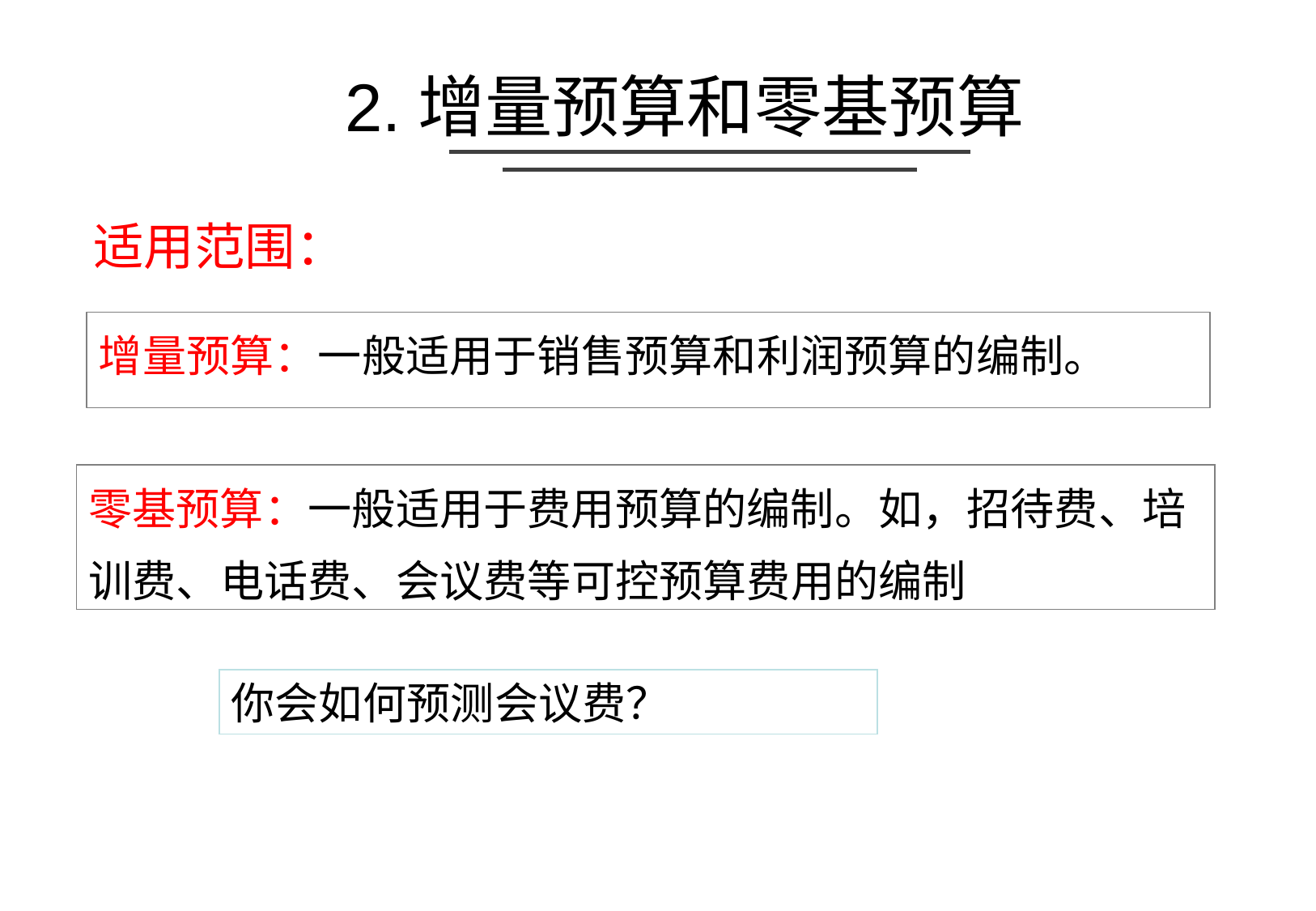

# 2.增量预算和零基预算
适用范围：
增量预算：一般适用于销售预算和利润预算的编制。
零基预算：一般适用于费用预算的编制。如，招待费、培
训费、电话费、会议费等可控预算费用的编制
你会如何预测会议费？